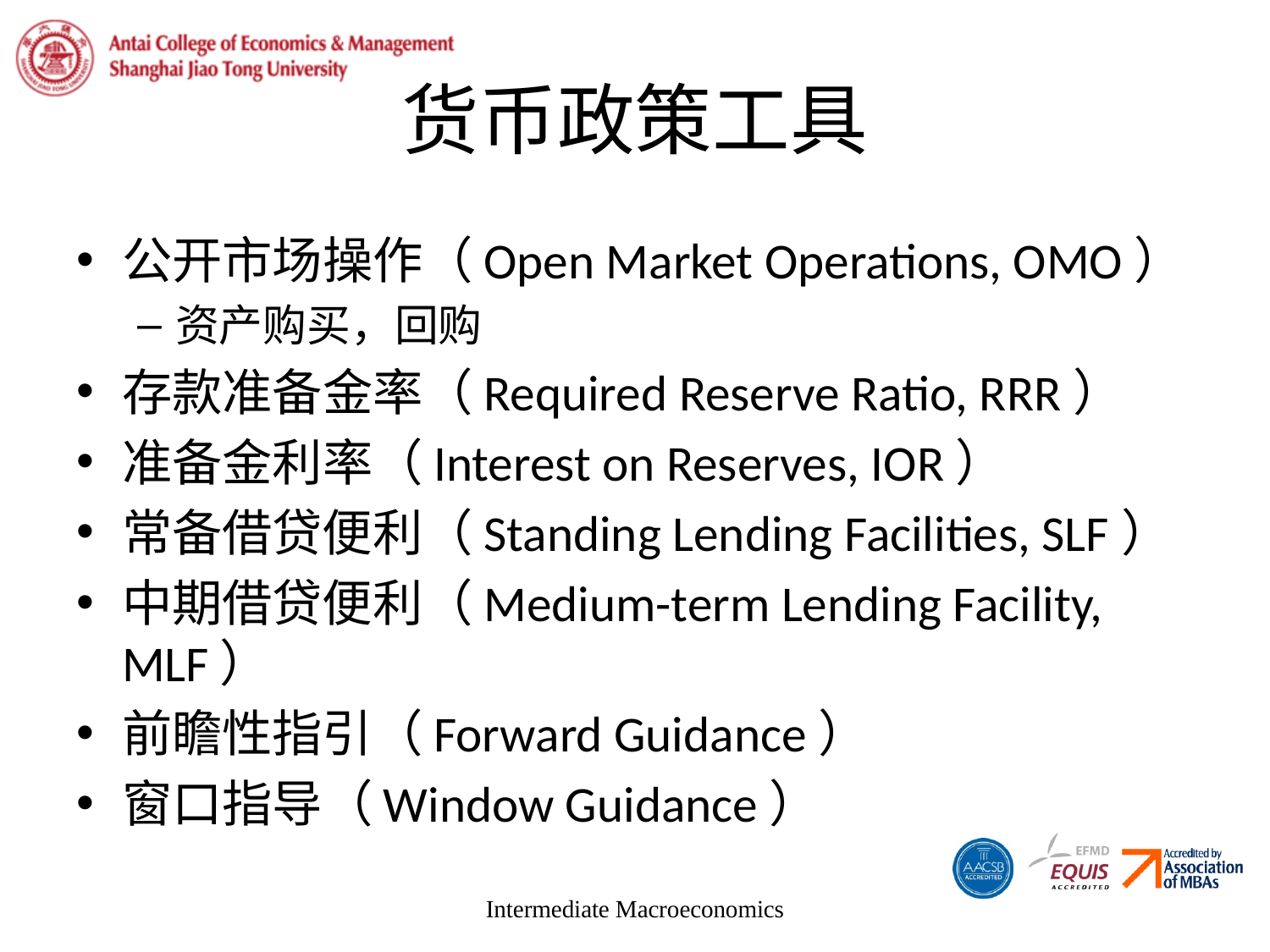

# 货币政策工具
公开市场操作（Open Market Operations, OMO）
资产购买，回购
存款准备金率（Required Reserve Ratio, RRR）
准备金利率（Interest on Reserves, IOR）
常备借贷便利（Standing Lending Facilities, SLF）
中期借贷便利（Medium-term Lending Facility, MLF）
前瞻性指引（Forward Guidance）
窗口指导（Window Guidance）
Intermediate Macroeconomics